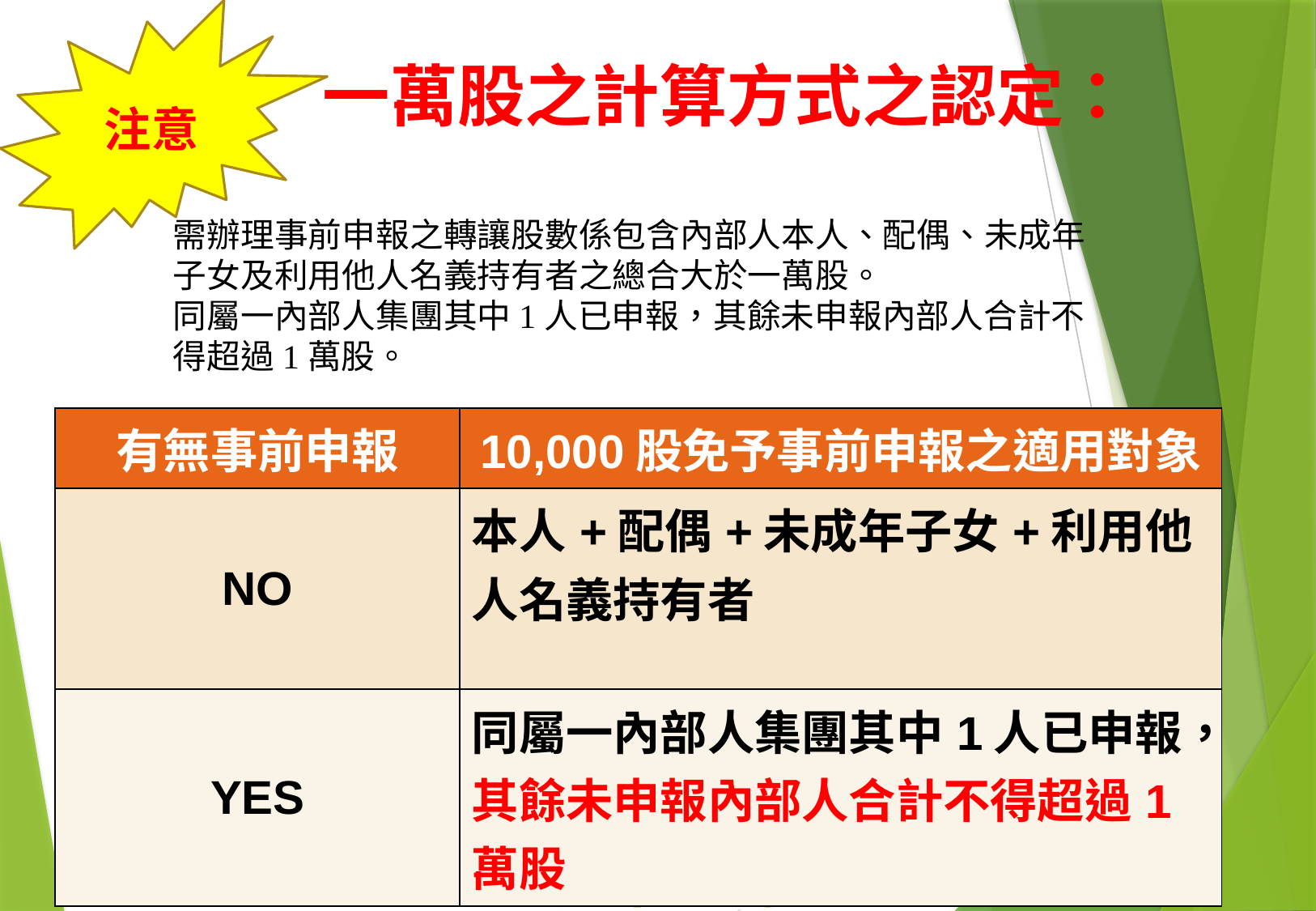

注意
一萬股之計算方式之認定：
需辦理事前申報之轉讓股數係包含內部人本人、配偶、未成年子女及利用他人名義持有者之總合大於一萬股。
同屬一內部人集團其中1人已申報，其餘未申報內部人合計不得超過1萬股。
| 有無事前申報 | 10,000股免予事前申報之適用對象 |
| --- | --- |
| NO | 本人+配偶+未成年子女+利用他人名義持有者 |
| YES | 同屬一內部人集團其中1人已申報，其餘未申報內部人合計不得超過1萬股 |